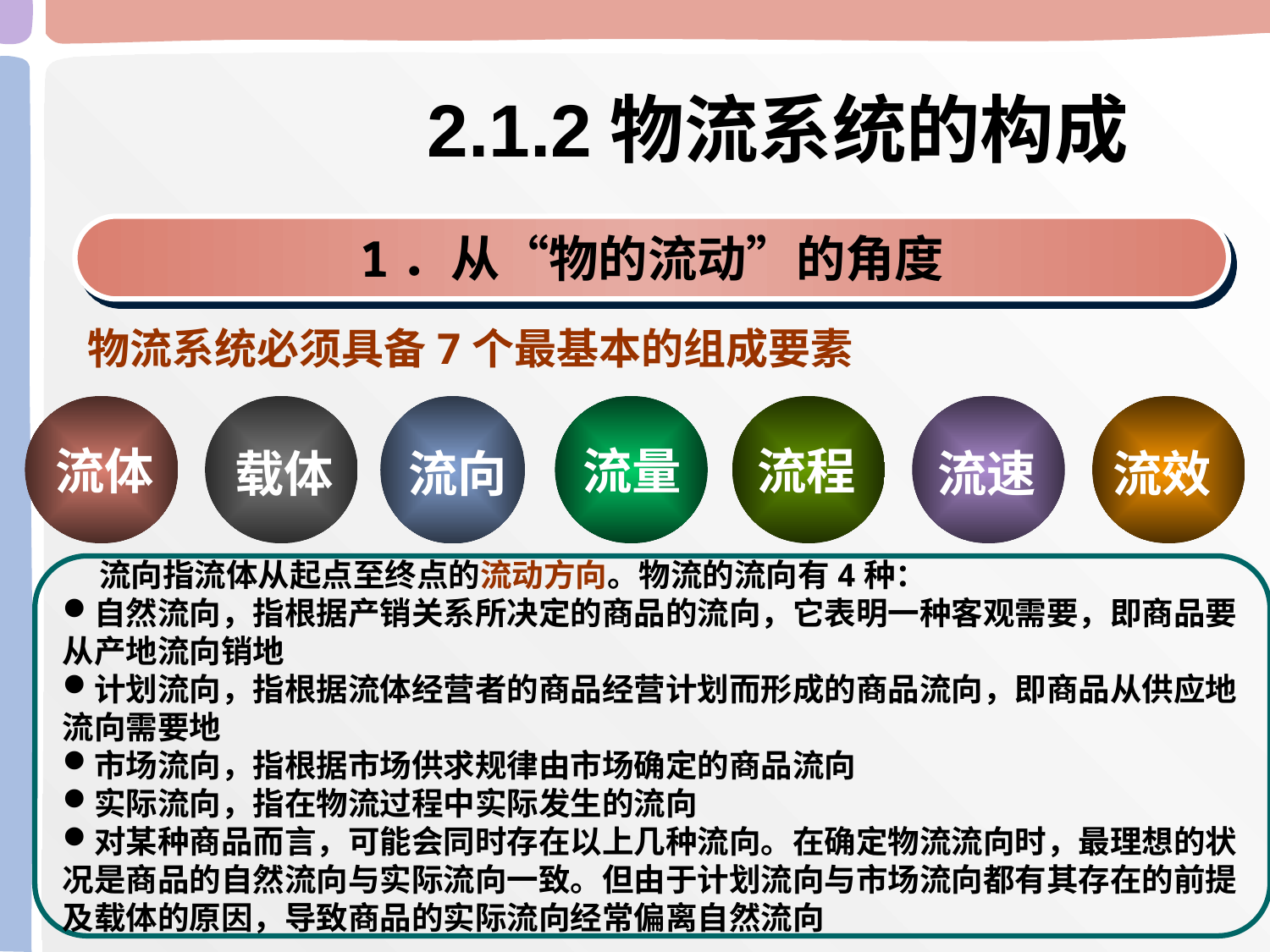

# 2.1.2物流系统的构成
1．从“物的流动”的角度
物流系统必须具备7个最基本的组成要素

流体

载体

流向

流量
流程
流速
流效
    流向指流体从起点至终点的流动方向。物流的流向有4种：
自然流向，指根据产销关系所决定的商品的流向，它表明一种客观需要，即商品要从产地流向销地
计划流向，指根据流体经营者的商品经营计划而形成的商品流向，即商品从供应地流向需要地
市场流向，指根据市场供求规律由市场确定的商品流向
实际流向，指在物流过程中实际发生的流向
对某种商品而言，可能会同时存在以上几种流向。在确定物流流向时，最理想的状况是商品的自然流向与实际流向一致。但由于计划流向与市场流向都有其存在的前提及载体的原因，导致商品的实际流向经常偏离自然流向